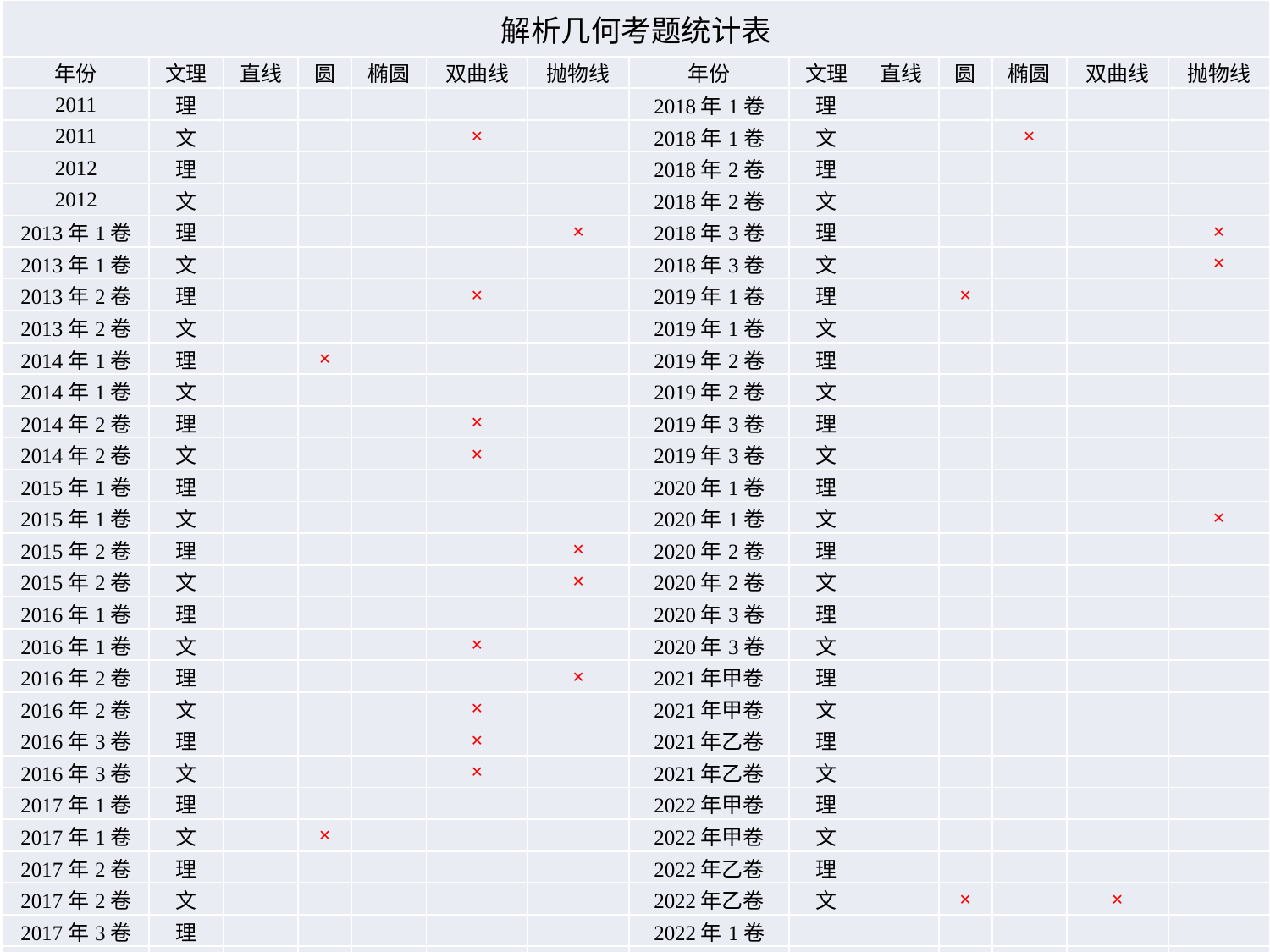

| 解析几何考题统计表 |  |  |  |  |  |  |  |  |  |  |  |  |  |
| --- | --- | --- | --- | --- | --- | --- | --- | --- | --- | --- | --- | --- | --- |
| 年份 | 文理 | 直线 | 圆 | 椭圆 | 双曲线 | 抛物线 | 年份 | 文理 | 直线 | 圆 | 椭圆 | 双曲线 | 抛物线 |
| 2011 | 理 |  |  |  |  |  | 2018年1卷 | 理 |  |  |  |  |  |
| 2011 | 文 |  |  |  | × |  | 2018年1卷 | 文 |  |  | × |  |  |
| 2012 | 理 |  |  |  |  |  | 2018年2卷 | 理 |  |  |  |  |  |
| 2012 | 文 |  |  |  |  |  | 2018年2卷 | 文 |  |  |  |  |  |
| 2013年1卷 | 理 |  |  |  |  | × | 2018年3卷 | 理 |  |  |  |  | × |
| 2013年1卷 | 文 |  |  |  |  |  | 2018年3卷 | 文 |  |  |  |  | × |
| 2013年2卷 | 理 |  |  |  | × |  | 2019年1卷 | 理 |  | × |  |  |  |
| 2013年2卷 | 文 |  |  |  |  |  | 2019年1卷 | 文 |  |  |  |  |  |
| 2014年1卷 | 理 |  | × |  |  |  | 2019年2卷 | 理 |  |  |  |  |  |
| 2014年1卷 | 文 |  |  |  |  |  | 2019年2卷 | 文 |  |  |  |  |  |
| 2014年2卷 | 理 |  |  |  | × |  | 2019年3卷 | 理 |  |  |  |  |  |
| 2014年2卷 | 文 |  |  |  | × |  | 2019年3卷 | 文 |  |  |  |  |  |
| 2015年1卷 | 理 |  |  |  |  |  | 2020年1卷 | 理 |  |  |  |  |  |
| 2015年1卷 | 文 |  |  |  |  |  | 2020年1卷 | 文 |  |  |  |  | × |
| 2015年2卷 | 理 |  |  |  |  | × | 2020年2卷 | 理 |  |  |  |  |  |
| 2015年2卷 | 文 |  |  |  |  | × | 2020年2卷 | 文 |  |  |  |  |  |
| 2016年1卷 | 理 |  |  |  |  |  | 2020年3卷 | 理 |  |  |  |  |  |
| 2016年1卷 | 文 |  |  |  | × |  | 2020年3卷 | 文 |  |  |  |  |  |
| 2016年2卷 | 理 |  |  |  |  | × | 2021年甲卷 | 理 |  |  |  |  |  |
| 2016年2卷 | 文 |  |  |  | × |  | 2021年甲卷 | 文 |  |  |  |  |  |
| 2016年3卷 | 理 |  |  |  | × |  | 2021年乙卷 | 理 |  |  |  |  |  |
| 2016年3卷 | 文 |  |  |  | × |  | 2021年乙卷 | 文 |  |  |  |  |  |
| 2017年1卷 | 理 |  |  |  |  |  | 2022年甲卷 | 理 |  |  |  |  |  |
| 2017年1卷 | 文 |  | × |  |  |  | 2022年甲卷 | 文 |  |  |  |  |  |
| 2017年2卷 | 理 |  |  |  |  |  | 2022年乙卷 | 理 |  |  |  |  |  |
| 2017年2卷 | 文 |  |  |  |  |  | 2022年乙卷 | 文 |  | × |  | × |  |
| 2017年3卷 | 理 |  |  |  |  |  | 2022年1卷 |  |  |  |  |  |  |
| 2017年3卷 | 文 |  |  |  |  |  | 2022年2卷 |  |  |  |  |  |  |